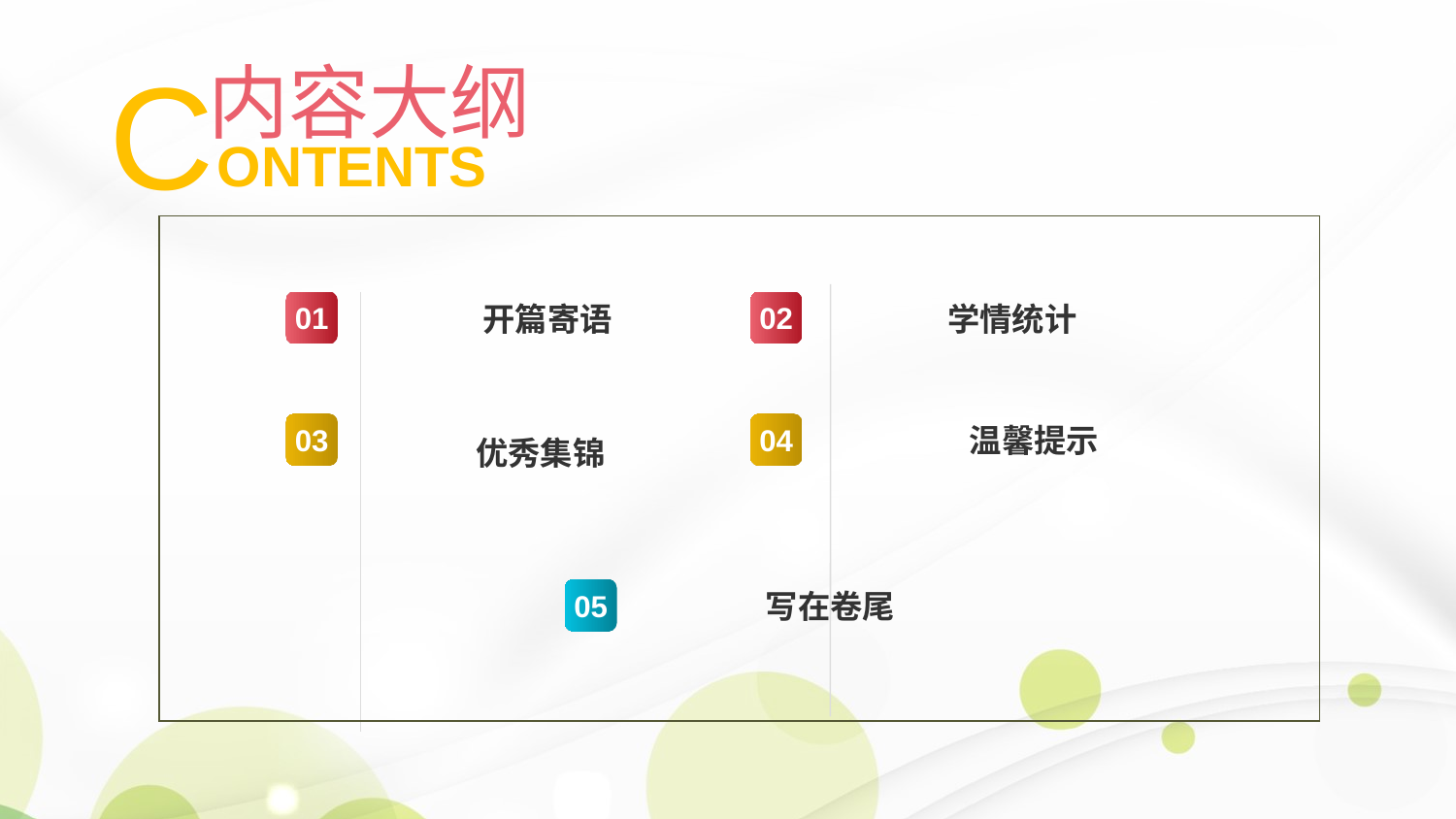

内容大纲
C
  ONTENTS

开篇寄语
学情统计
01
02
温馨提示
优秀集锦
03
04
请
写在卷尾
05